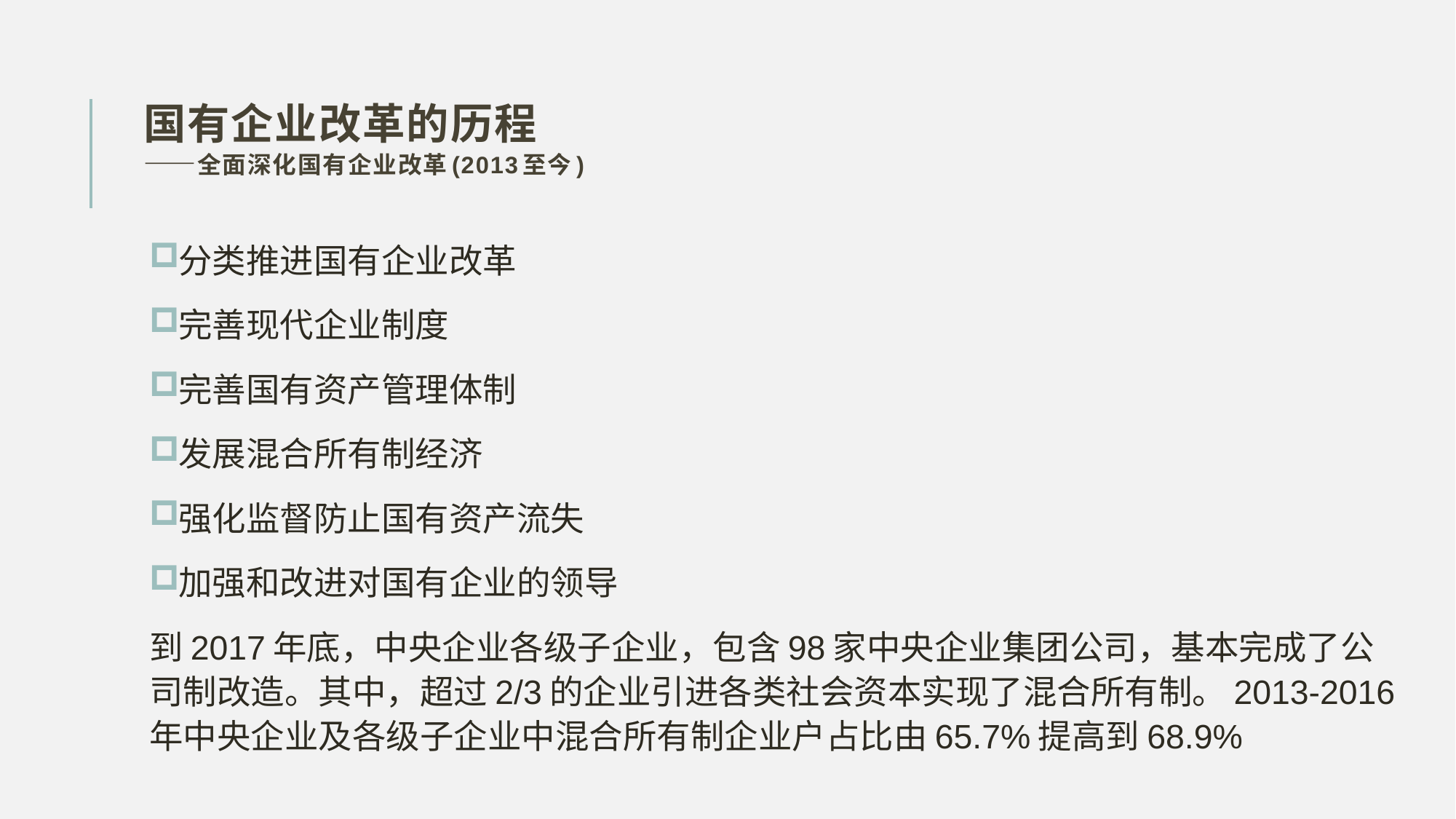

# 国有企业改革的历程 ——全面深化国有企业改革(2013至今)
分类推进国有企业改革
完善现代企业制度
完善国有资产管理体制
发展混合所有制经济
强化监督防止国有资产流失
加强和改进对国有企业的领导
到2017年底，中央企业各级子企业，包含98家中央企业集团公司，基本完成了公司制改造。其中，超过2/3的企业引进各类社会资本实现了混合所有制。2013-2016年中央企业及各级子企业中混合所有制企业户占比由65.7%提高到68.9%